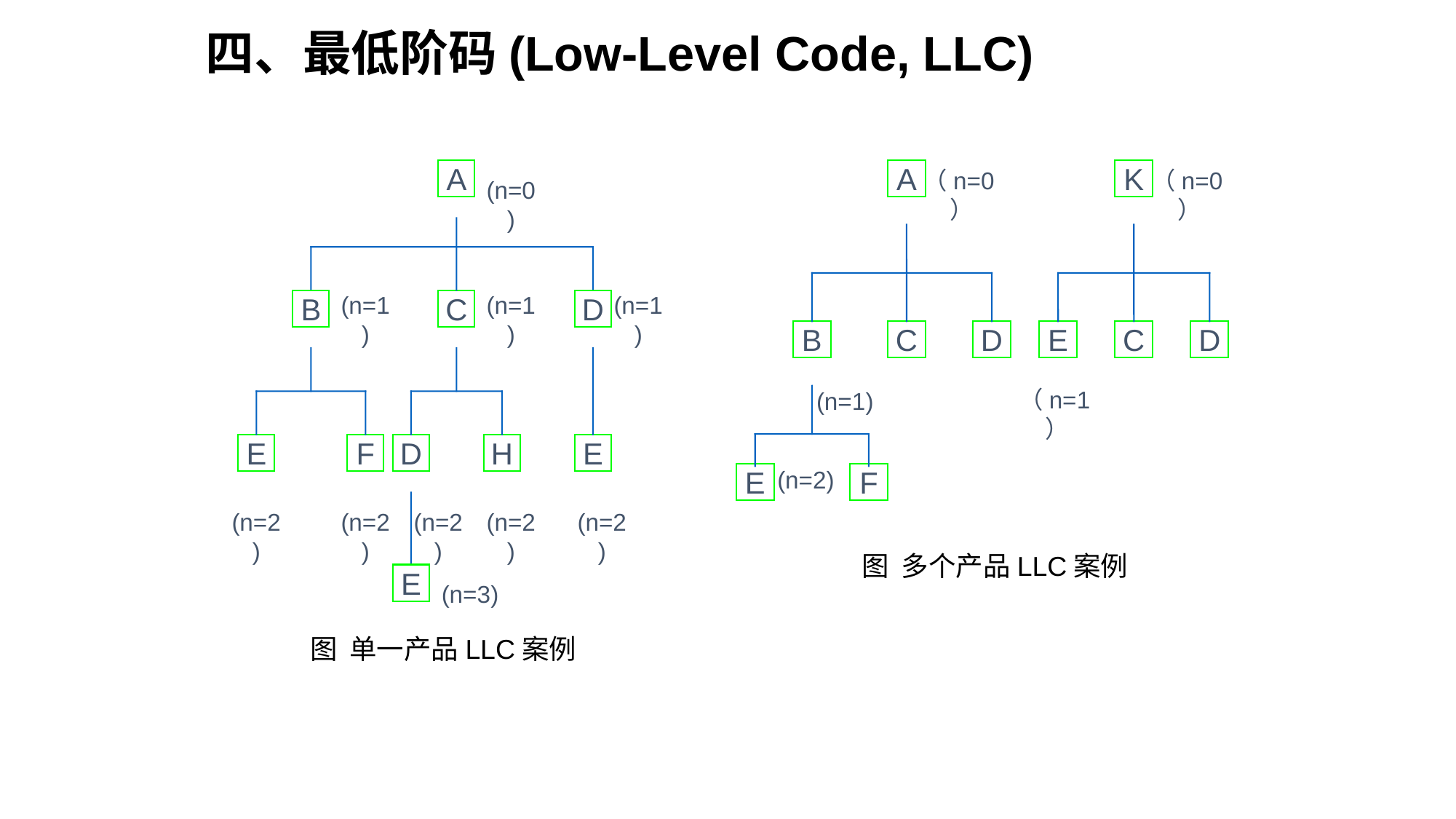

四、最低阶码(Low-Level Code, LLC)
A
(n=0)

B
(n=1)
C
(n=1)
D
(n=1)

E
F
D
H
E
(n=2)
(n=2)
(n=2)
(n=2)
(n=2)
E
(n=3)

A
（n=0）
K
（n=0）

B
C
D
E
C
D
（n=1）

(n=1)

(n=2)
E
F

图  多个产品LLC案例
图  单一产品LLC案例